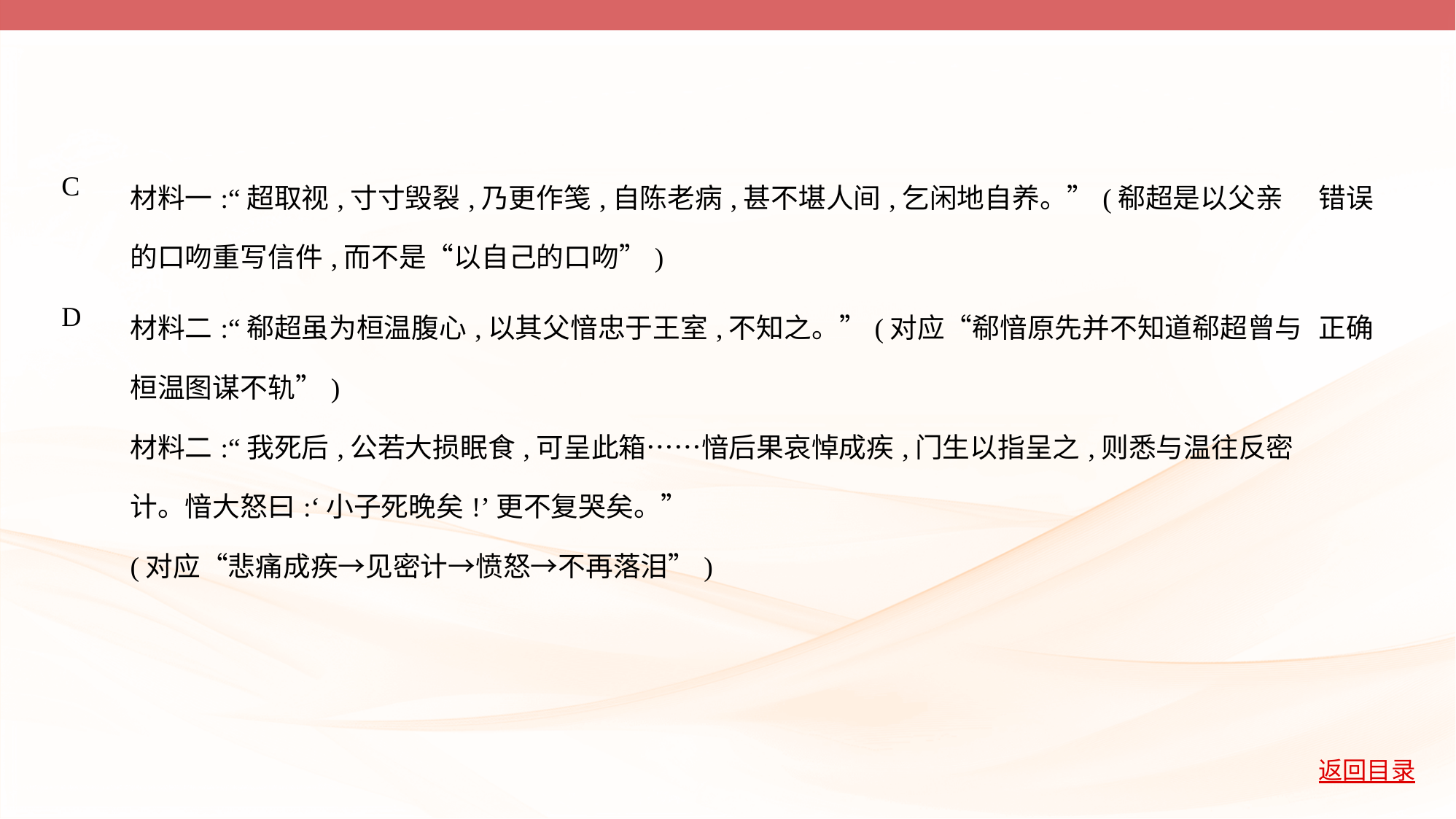

| C | 材料一:“超取视,寸寸毁裂,乃更作笺,自陈老病,甚不堪人间,乞闲地自养。”(郗超是以父亲的口吻重写信件,而不是“以自己的口吻”) | 错误 |
| --- | --- | --- |
| D | 材料二:“郗超虽为桓温腹心,以其父愔忠于王室,不知之。”(对应“郗愔原先并不知道郗超曾与桓温图谋不轨”) 材料二:“我死后,公若大损眠食,可呈此箱……愔后果哀悼成疾,门生以指呈之,则悉与温往反密计。愔大怒曰:‘小子死晚矣!’更不复哭矣。” (对应“悲痛成疾→见密计→愤怒→不再落泪”) | 正确 |